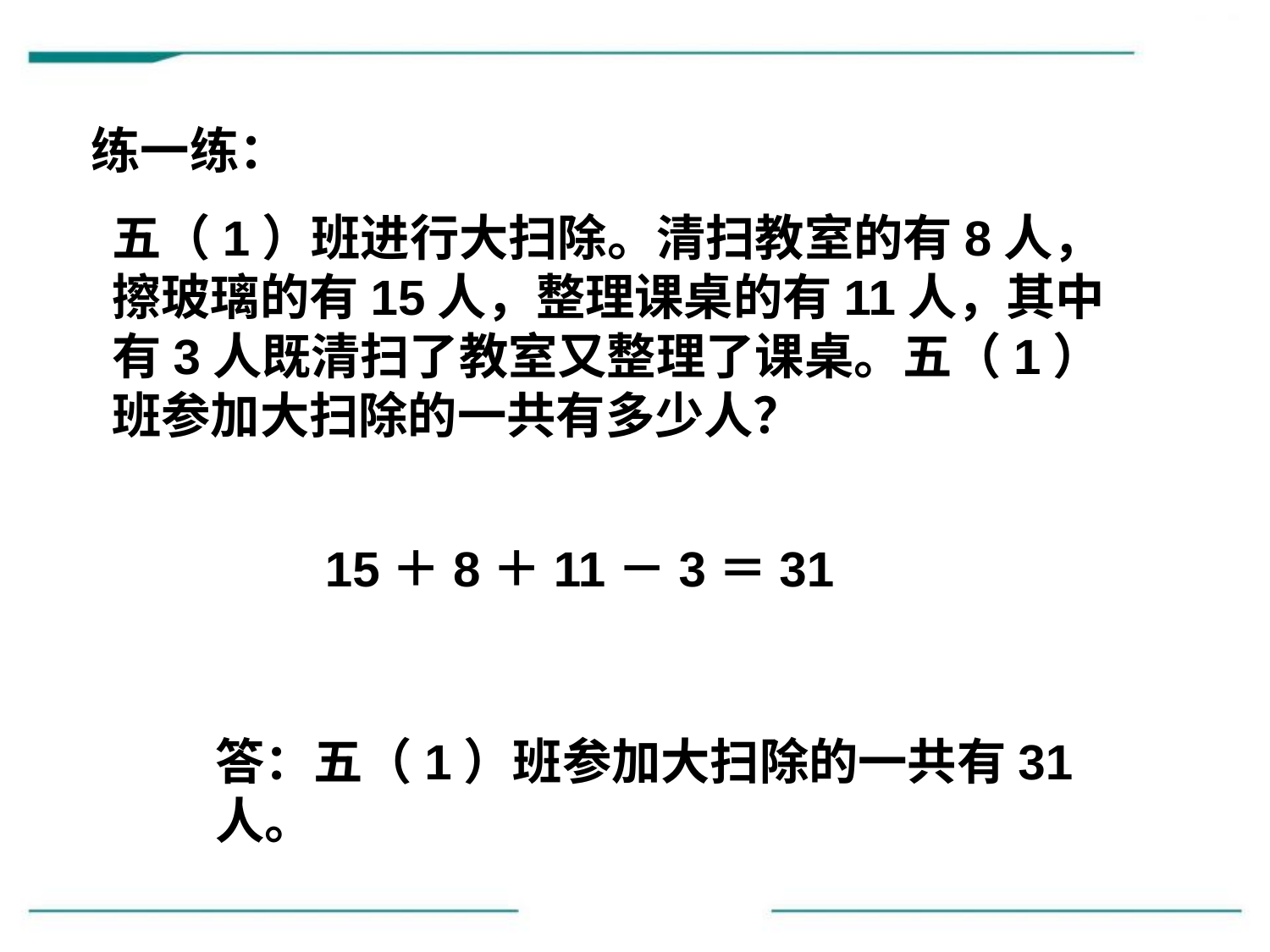

练一练：
五（1）班进行大扫除。清扫教室的有8人，擦玻璃的有15人，整理课桌的有11人，其中有3人既清扫了教室又整理了课桌。五（1）班参加大扫除的一共有多少人？
15＋8＋11－3＝31
答：五（1）班参加大扫除的一共有31人。